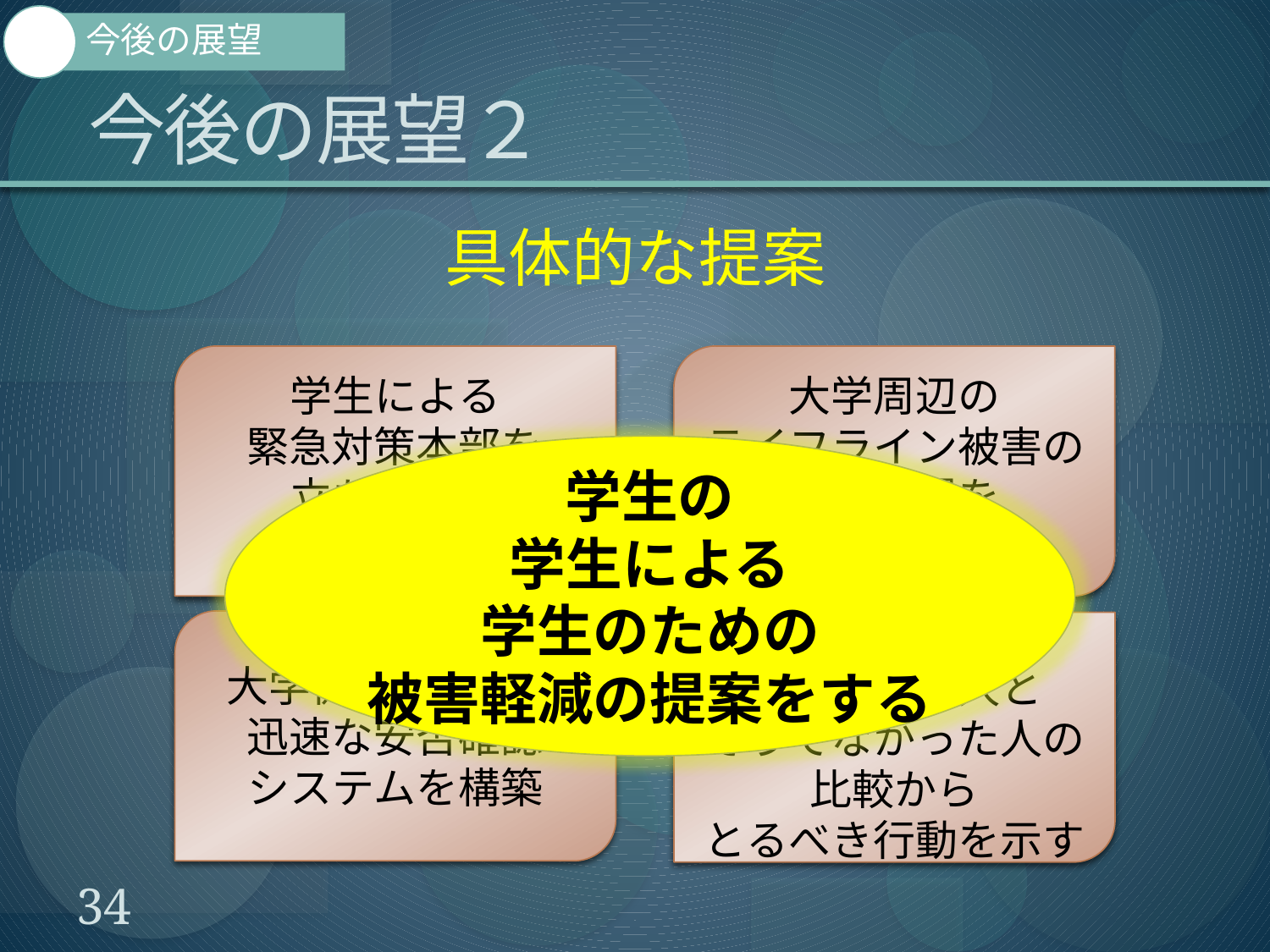

今後の展望
# 今後の展望２
具体的な提案

学生による
緊急対策本部を
立ち上げる
仕組みの導入
大学周辺の
ライフライン被害の情報の場を
確立させる
学生の
学生による
学生のための
被害軽減の提案をする
大学側と連携した
迅速な安否確認
システムを構築
学生同士
助け合えた人と
そうでなかった人の比較から
とるべき行動を示す
34